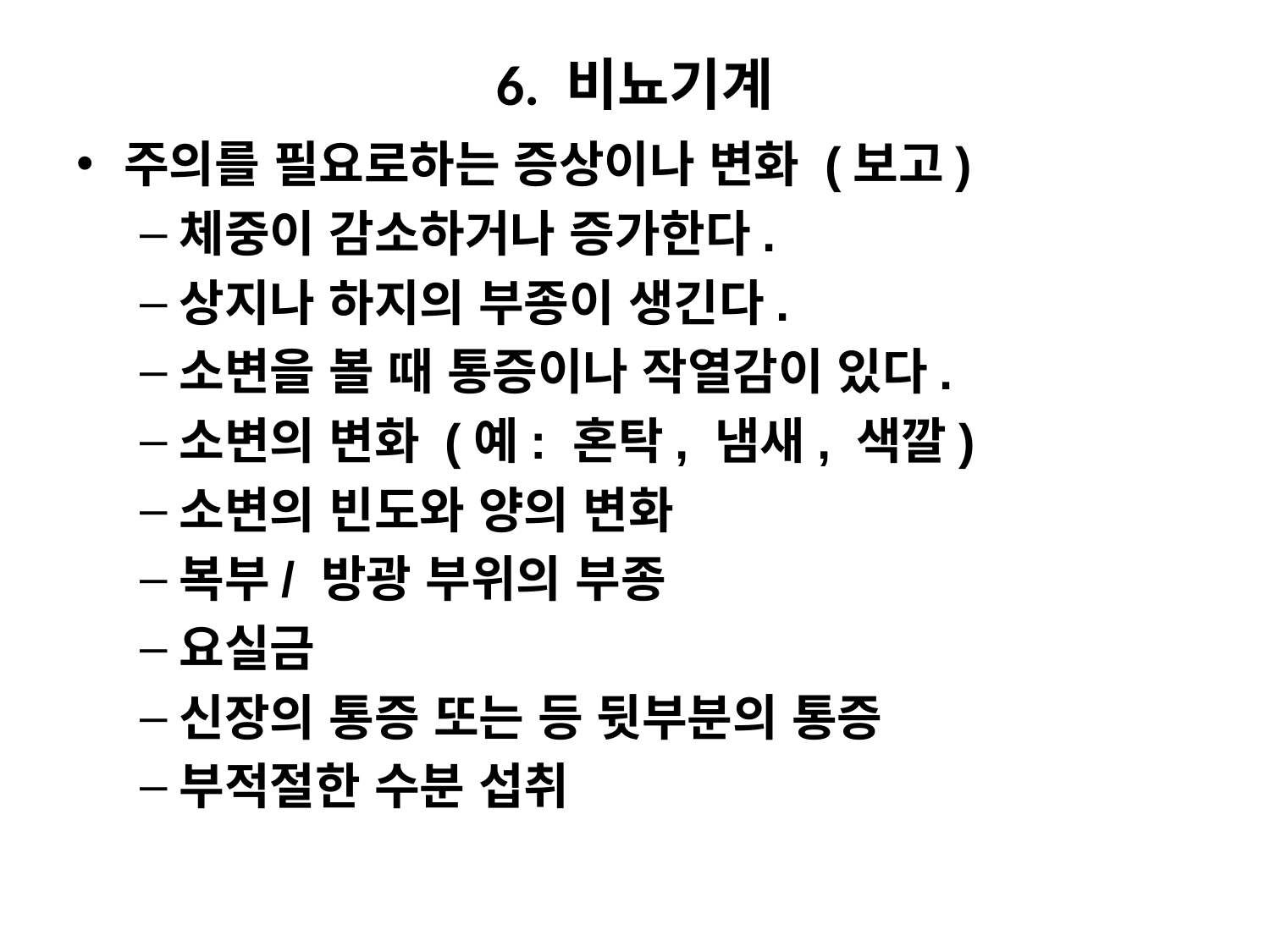

# 6. 비뇨기계
주의를 필요로하는 증상이나 변화 (보고)
체중이 감소하거나 증가한다.
상지나 하지의 부종이 생긴다.
소변을 볼 때 통증이나 작열감이 있다.
소변의 변화 (예: 혼탁, 냄새, 색깔)
소변의 빈도와 양의 변화
복부/ 방광 부위의 부종
요실금
신장의 통증 또는 등 뒷부분의 통증
부적절한 수분 섭취